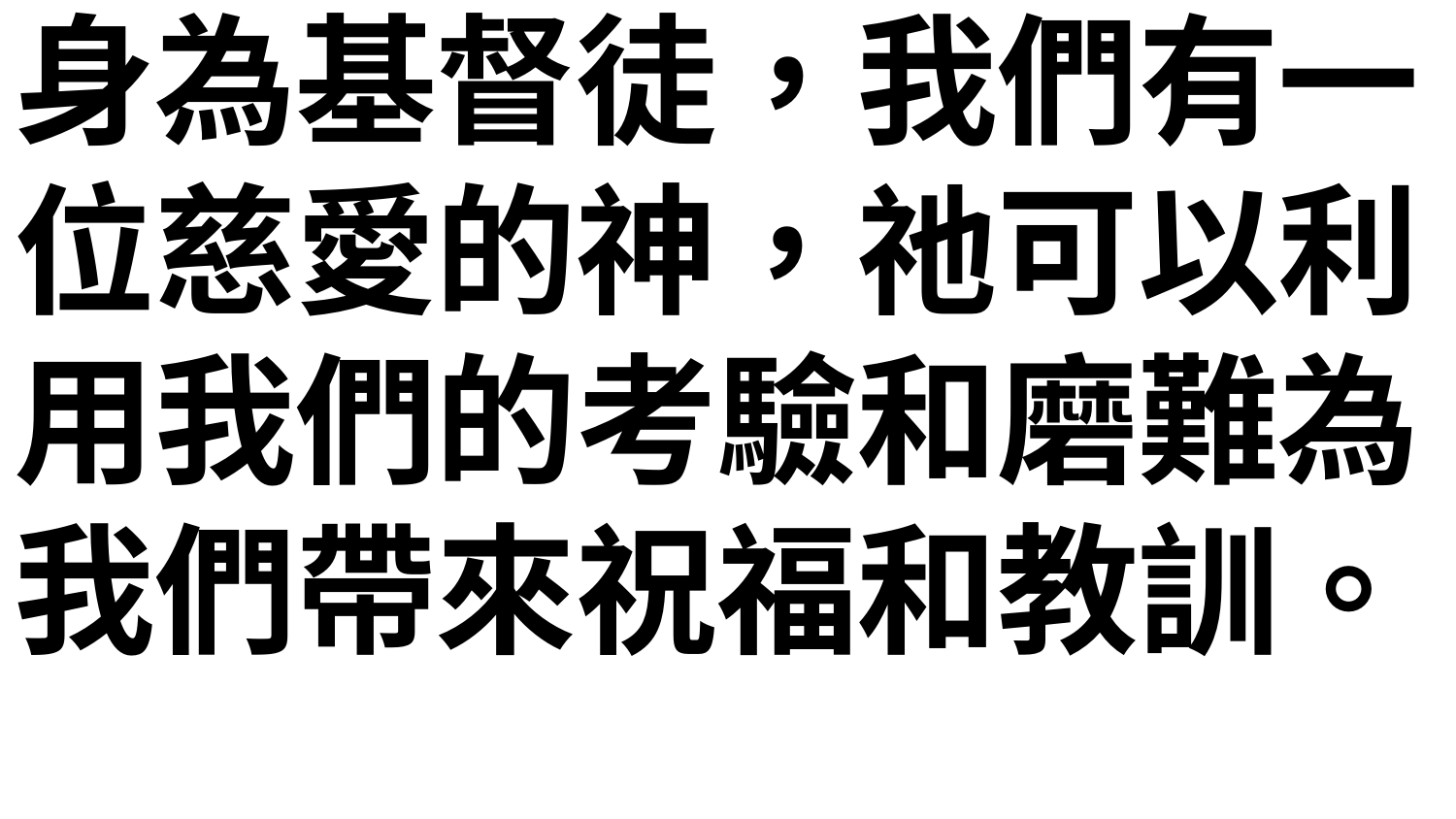

身為基督徒，我們有一位慈愛的神，祂可以利用我們的考驗和磨難為我們帶來祝福和教訓。